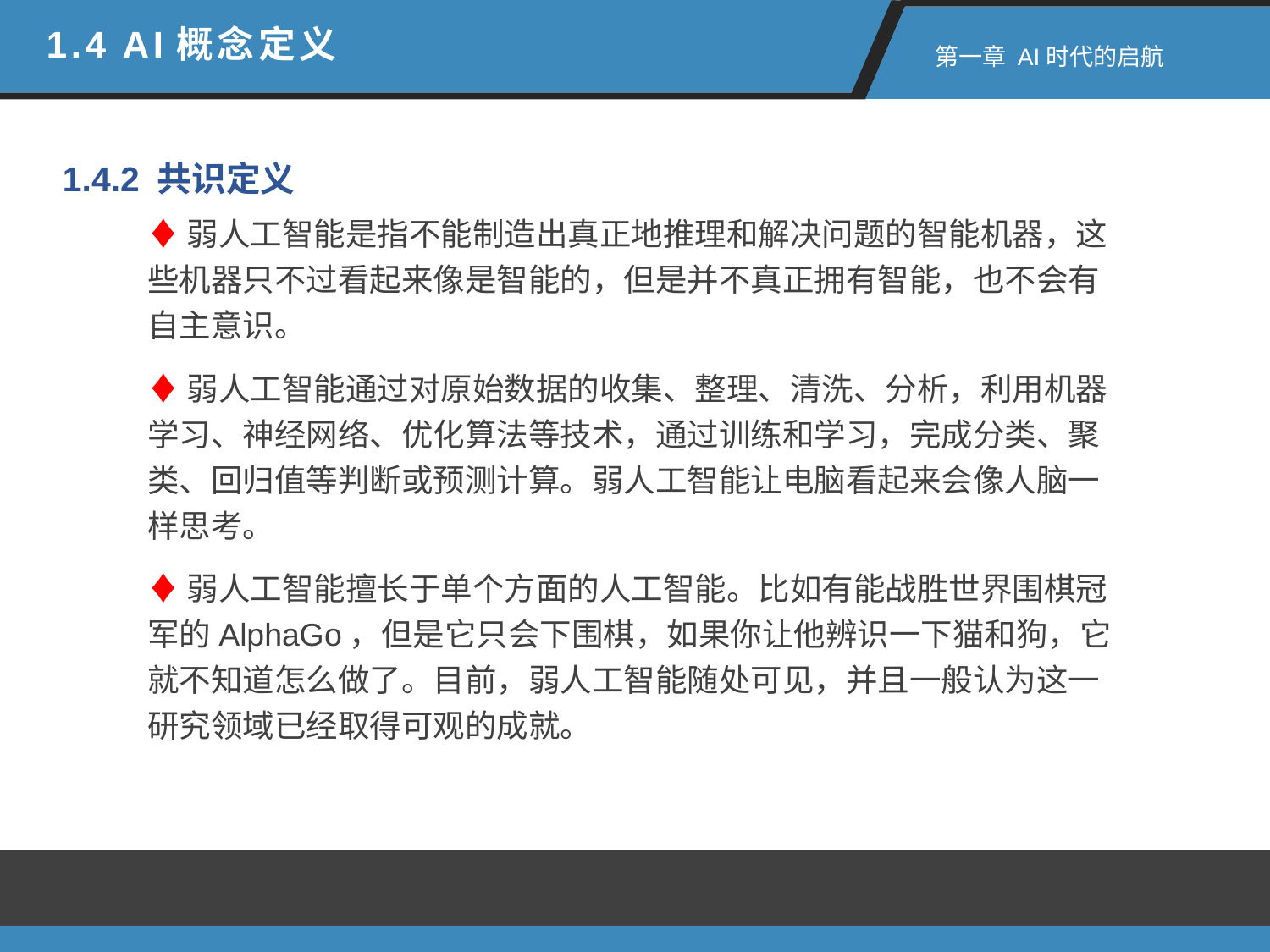

1.4 AI概念定义
  第一章 AI时代的启航
1.4.2 共识定义
♦弱人工智能是指不能制造出真正地推理和解决问题的智能机器，这些机器只不过看起来像是智能的，但是并不真正拥有智能，也不会有自主意识。
♦弱人工智能通过对原始数据的收集、整理、清洗、分析，利用机器学习、神经网络、优化算法等技术，通过训练和学习，完成分类、聚类、回归值等判断或预测计算。弱人工智能让电脑看起来会像人脑一样思考。
♦弱人工智能擅长于单个方面的人工智能。比如有能战胜世界围棋冠军的AlphaGo，但是它只会下围棋，如果你让他辨识一下猫和狗，它就不知道怎么做了。目前，弱人工智能随处可见，并且一般认为这一研究领域已经取得可观的成就。